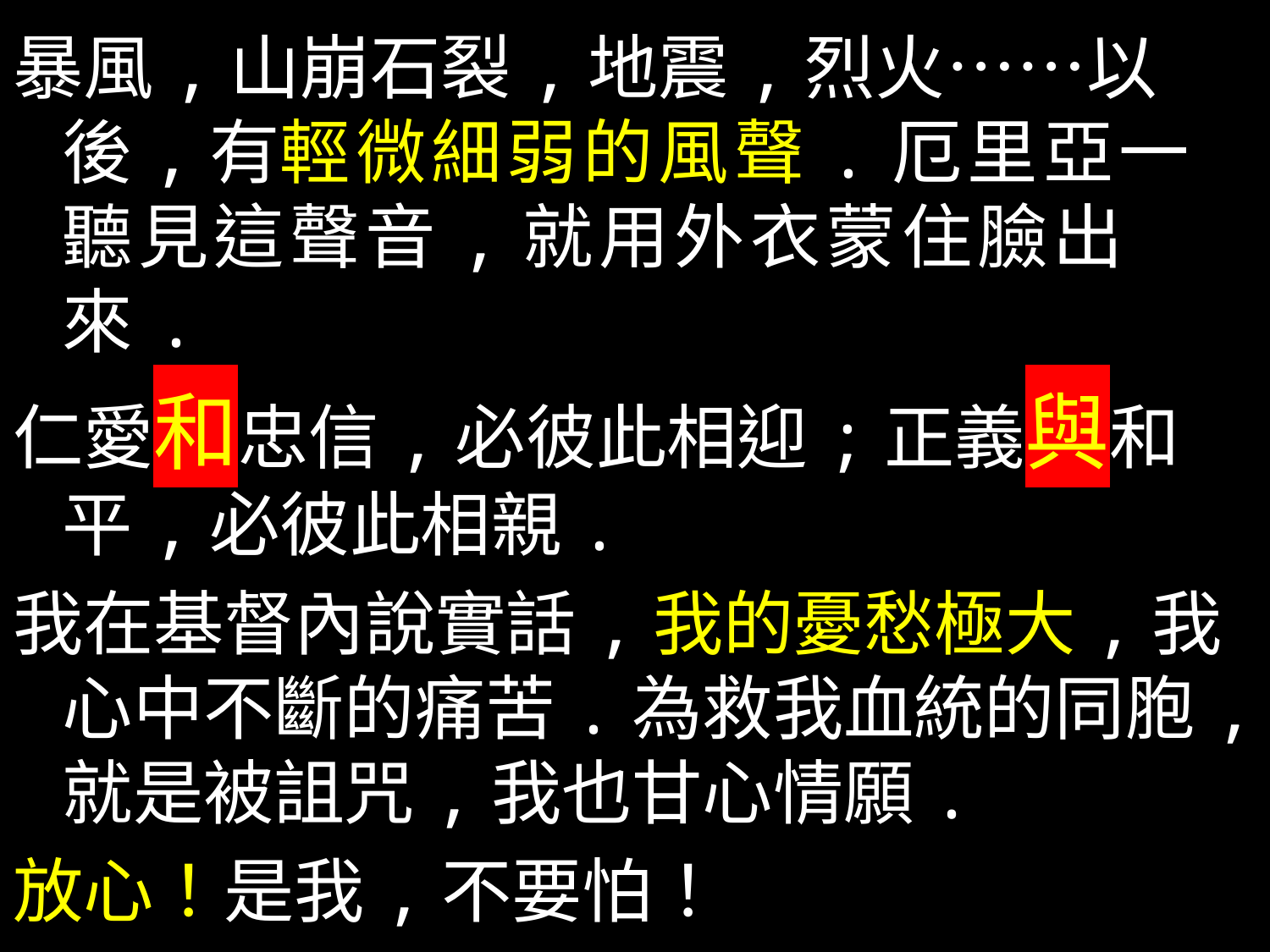

暴風,山崩石裂,地震,烈火……以後,有輕微細弱的風聲.厄里亞一聽見這聲音,就用外衣蒙住臉出來.
仁愛和忠信,必彼此相迎;正義與和平,必彼此相親.
我在基督內說實話,我的憂愁極大,我心中不斷的痛苦.為救我血統的同胞,就是被詛咒,我也甘心情願.
放心！是我,不要怕！